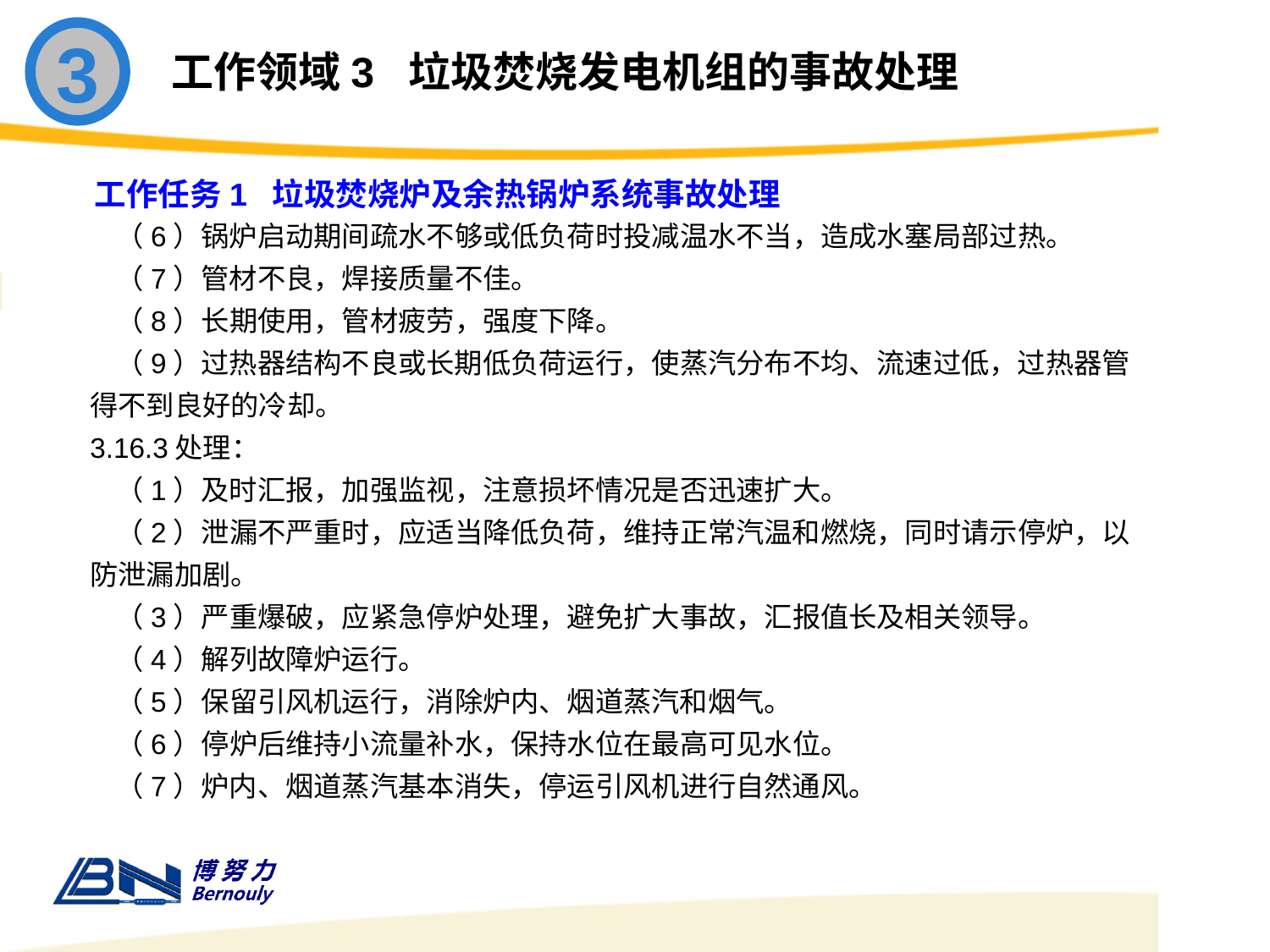

3
工作领域3  垃圾焚烧发电机组的事故处理
工作任务1  垃圾焚烧炉及余热锅炉系统事故处理
   （6）锅炉启动期间疏水不够或低负荷时投减温水不当，造成水塞局部过热。
   （7）管材不良，焊接质量不佳。
   （8）长期使用，管材疲劳，强度下降。
   （9）过热器结构不良或长期低负荷运行，使蒸汽分布不均、流速过低，过热器管得不到良好的冷却。
3.16.3处理：
   （1）及时汇报，加强监视，注意损坏情况是否迅速扩大。
   （2）泄漏不严重时，应适当降低负荷，维持正常汽温和燃烧，同时请示停炉，以防泄漏加剧。
   （3）严重爆破，应紧急停炉处理，避免扩大事故，汇报值长及相关领导。
   （4）解列故障炉运行。
   （5）保留引风机运行，消除炉内、烟道蒸汽和烟气。
   （6）停炉后维持小流量补水，保持水位在最高可见水位。
   （7）炉内、烟道蒸汽基本消失，停运引风机进行自然通风。